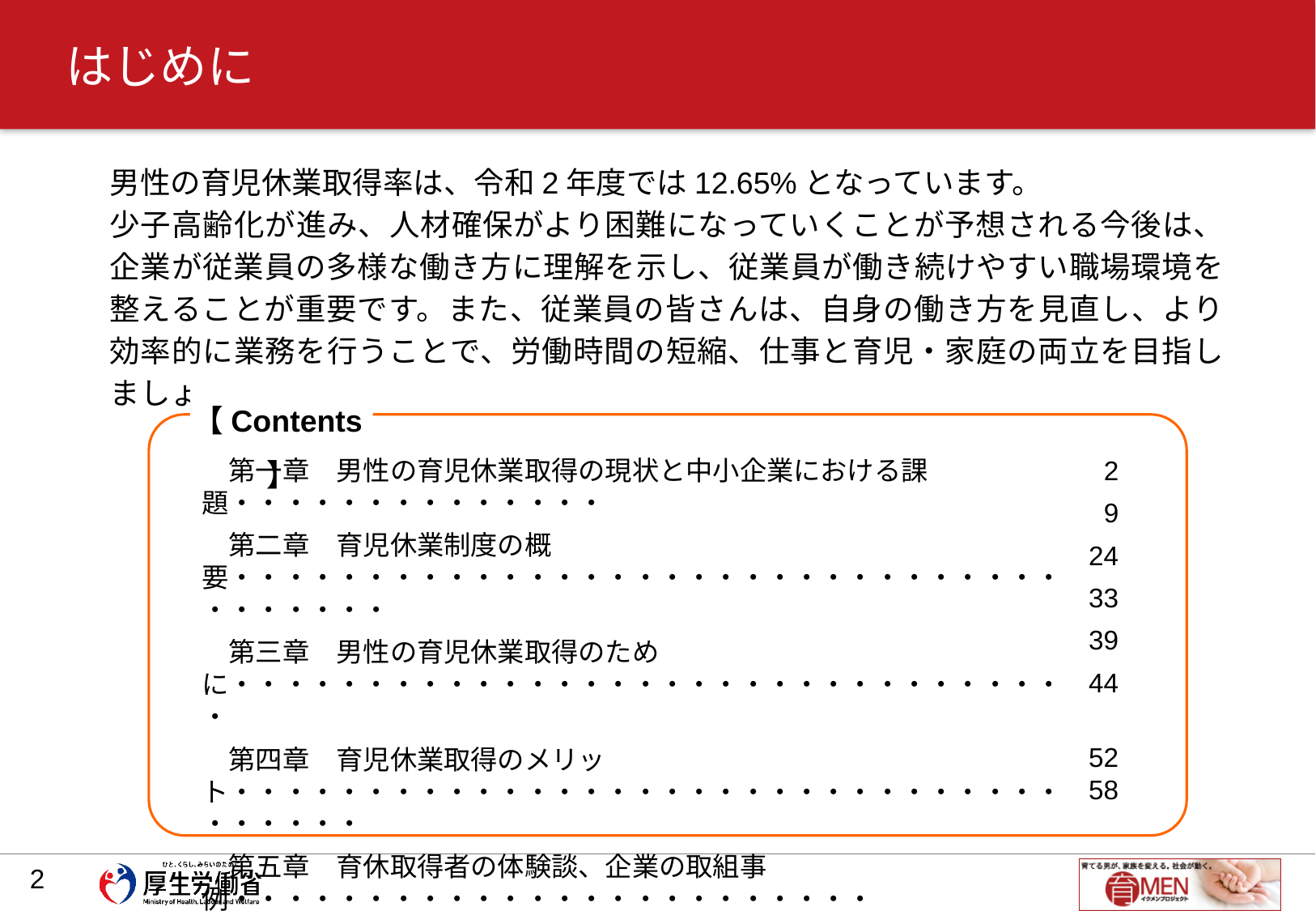

# はじめに
男性の育児休業取得率は、令和2年度では12.65%となっています。
少子高齢化が進み、人材確保がより困難になっていくことが予想される今後は、企業が従業員の多様な働き方に理解を示し、従業員が働き続けやすい職場環境を整えることが重要です。また、従業員の皆さんは、自身の働き方を見直し、より効率的に業務を行うことで、労働時間の短縮、仕事と育児・家庭の両立を目指しましょう。

【Contents】

　第一章　男性の育児休業取得の現状と中小企業における課題・・・・・・・・・・・・・・
　第二章　育児休業制度の概要・・・・・・・・・・・・・・・・・・・・・・・・・・・・・・・・・・・・・・・
　第三章　男性の育児休業取得のために・・・・・・・・・・・・・・・・・・・・・・・・・・・・・・・・・
　第四章　育児休業取得のメリット・・・・・・・・・・・・・・・・・・・・・・・・・・・・・・・・・・・・・・
　第五章　育休取得者の体験談、企業の取組事例・・・・・・・・・・・・・・・・・・・・・・・・
　第六章　企業における両親学級・・・・・・・・・・・・・・・・・・・・・・・・・・・・・・・・・・・・・・
　第七章　育児・介護休業法における不利益取扱いの禁止、
ハラスメント防止措置について・・・・・・・・・・・・・・・・・・・・・・・・・・・・・・・・・・
　第八章　みんなで考えてみよう・・・・・・・・・・・・・・・・・・・・・・・・・・・・・・・・・・・・・・・・
2
9
24
33
39
44
5258
2